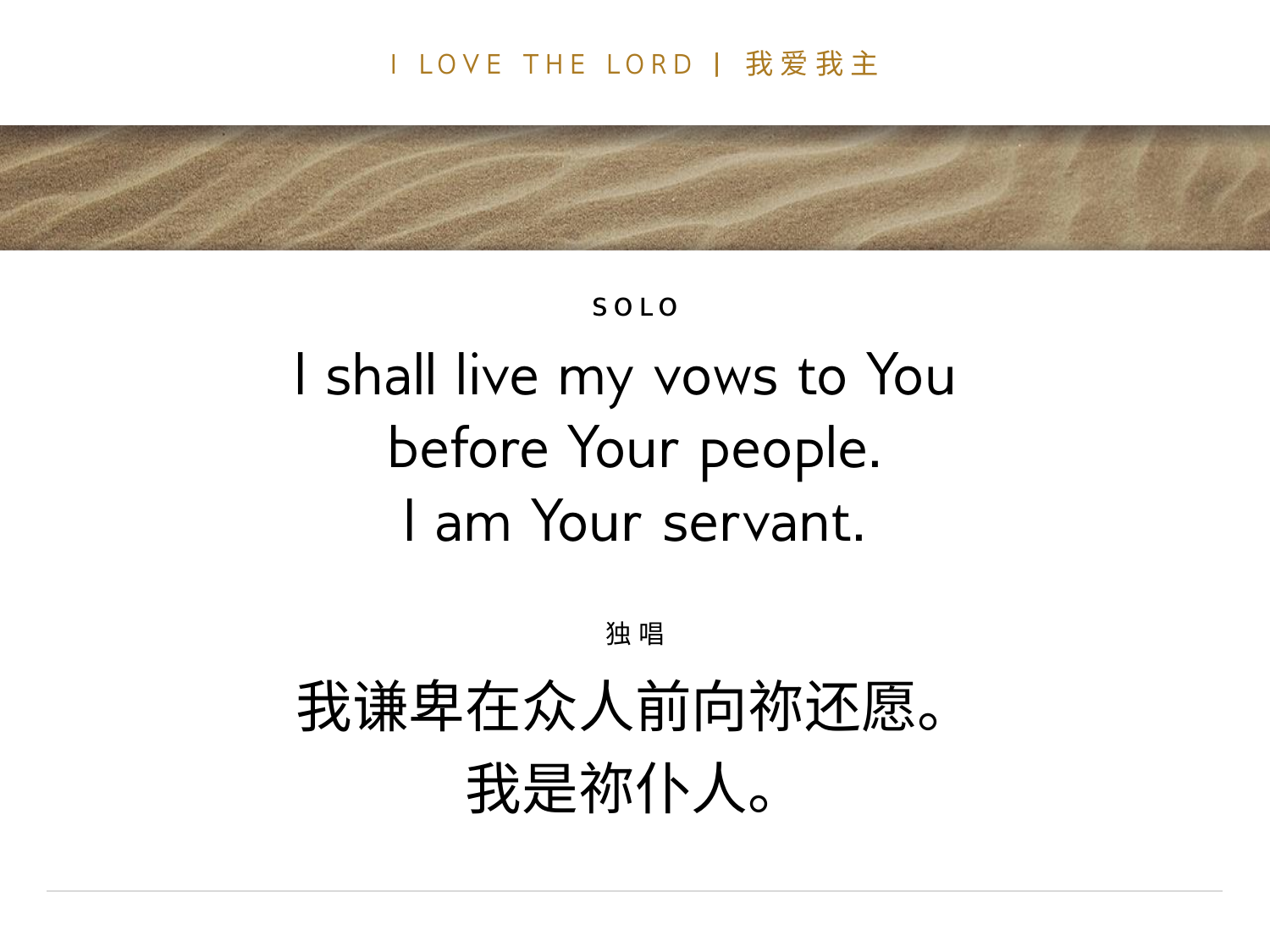

# I LOVE THE LORD | 我爱我主
SOLO
I shall live my vows to You
before Your people.
I am Your servant.
独唱
我谦卑在众人前向祢还愿。
我是祢仆人。